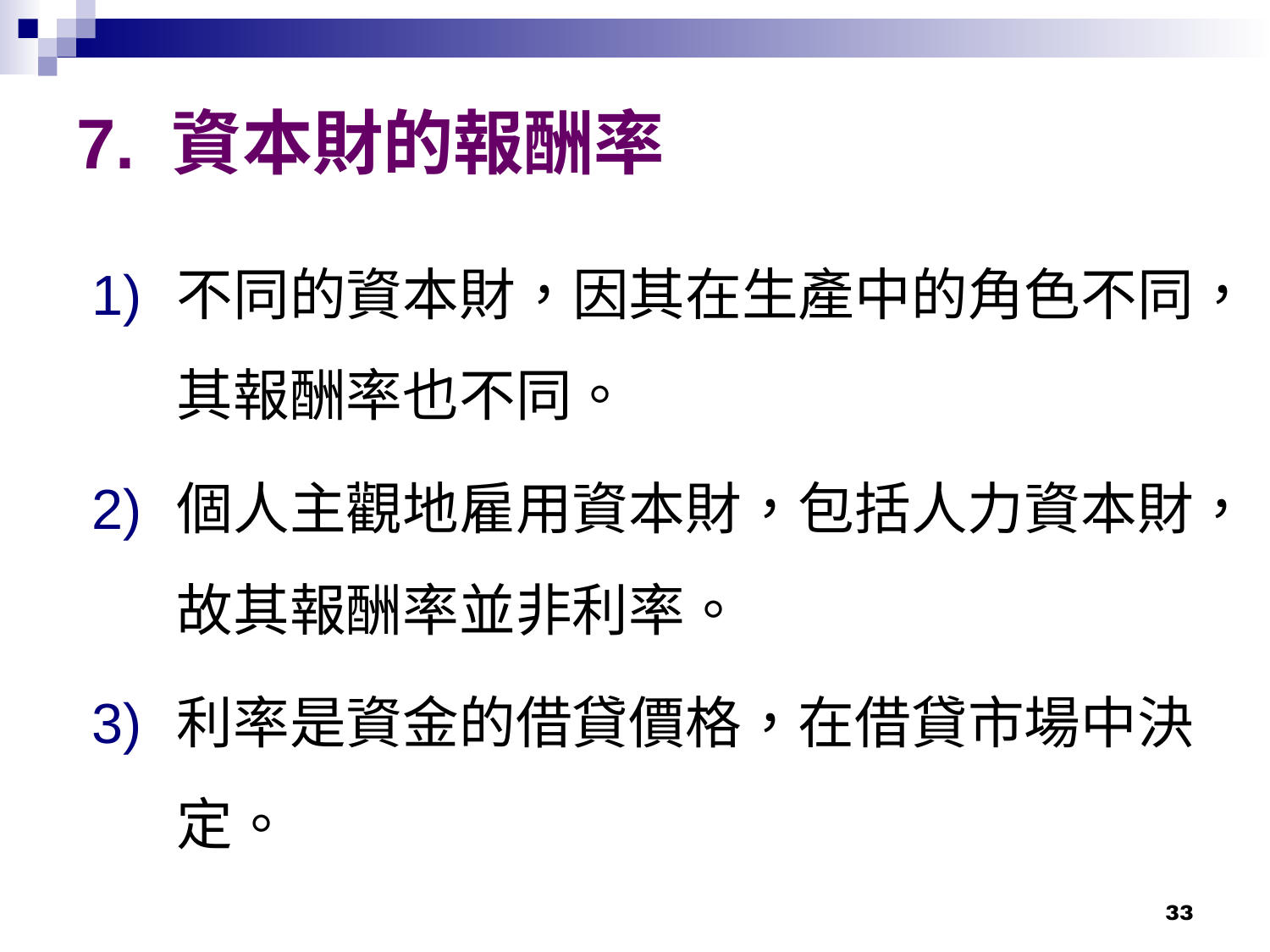

# 7. 資本財的報酬率
不同的資本財，因其在生產中的角色不同，其報酬率也不同。
個人主觀地雇用資本財，包括人力資本財，故其報酬率並非利率。
利率是資金的借貸價格，在借貸市場中決定。
33